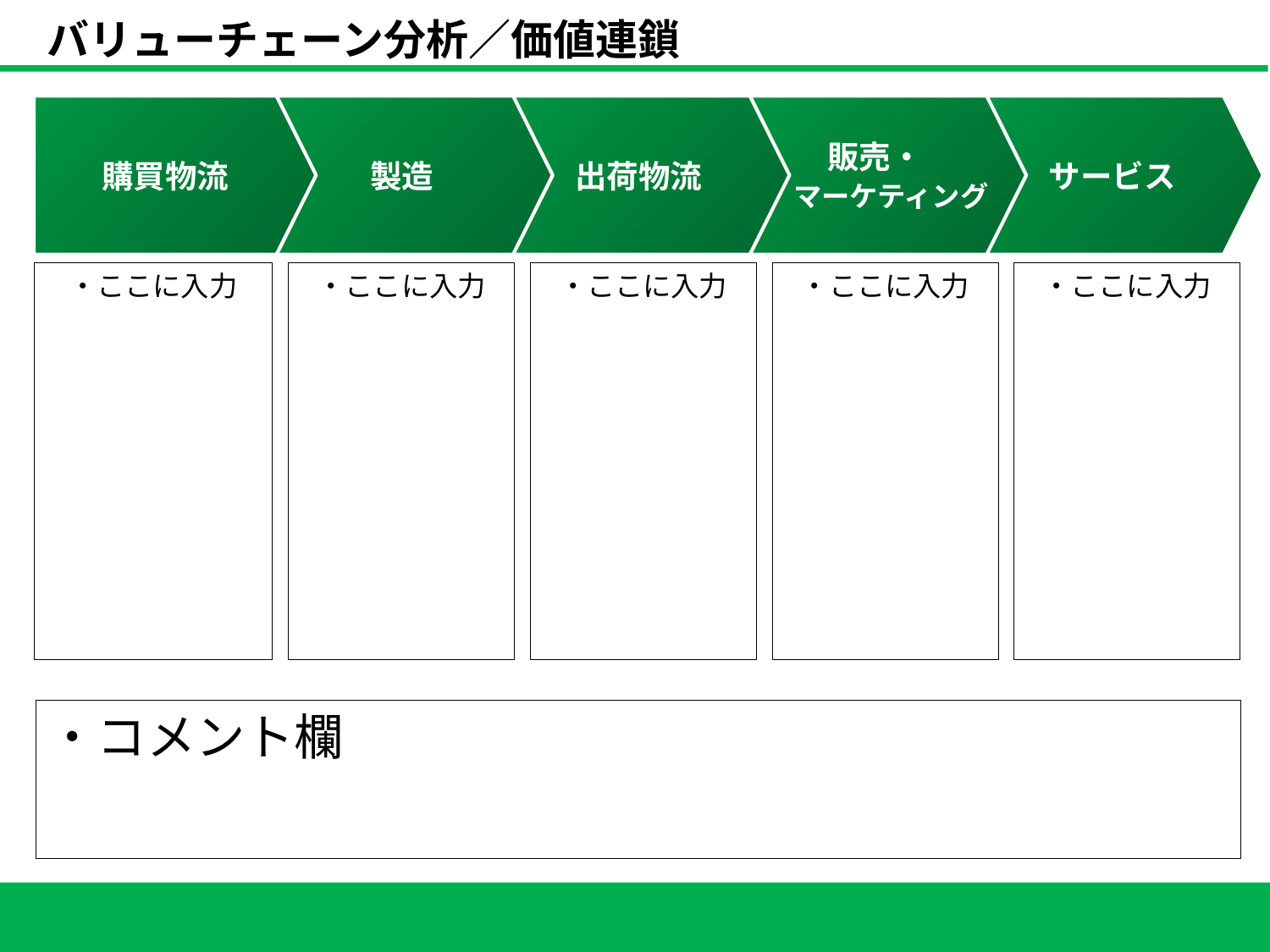

バリューチェーン分析／価値連鎖

購買物流
製造
出荷物流
販売・
　マーケティング
サービス
・ここに入力
・ここに入力
・ここに入力
・ここに入力
・ここに入力
・コメント欄